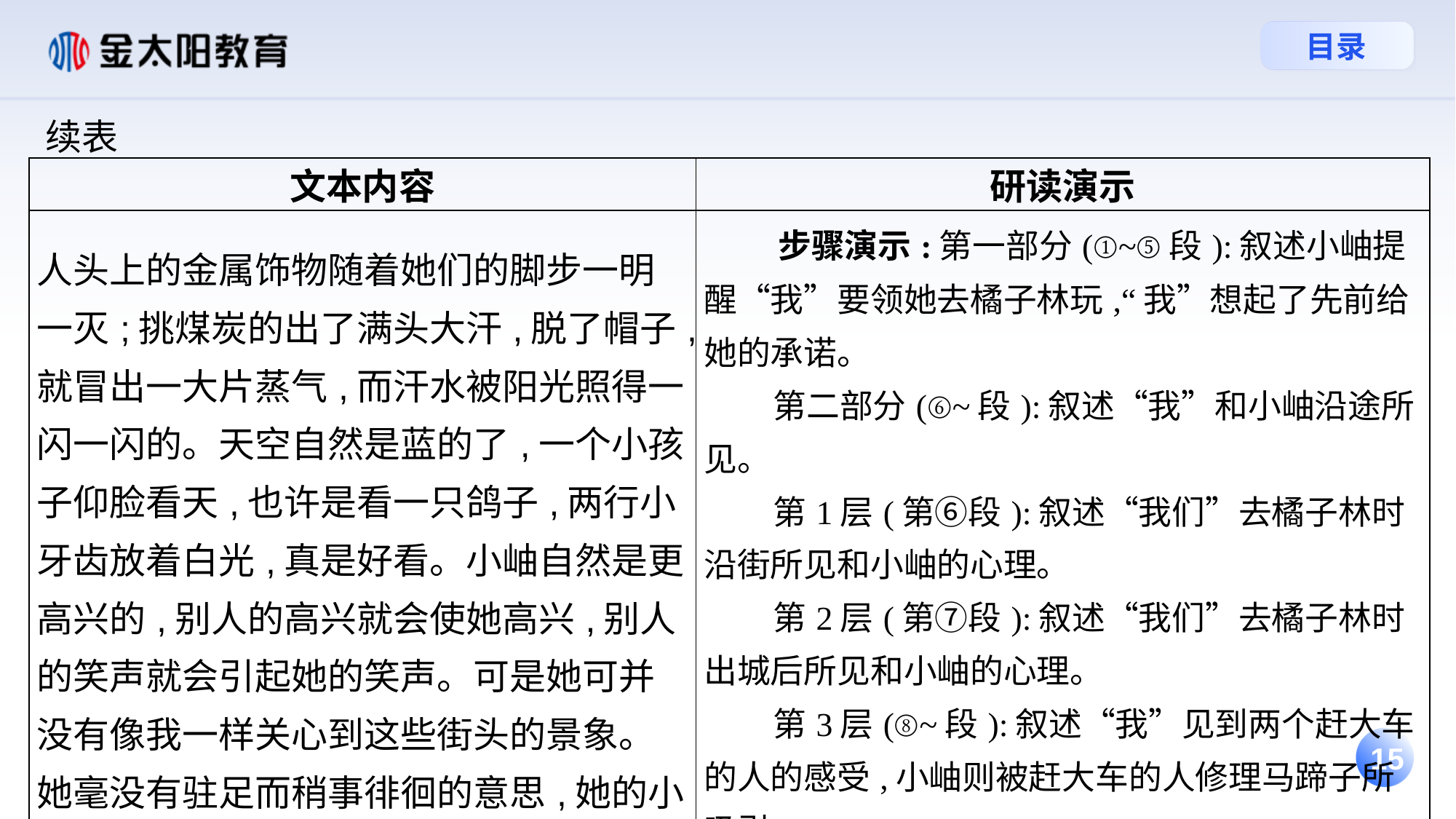

续表
| 文本内容 | 研读演示 |
| --- | --- |
| 人头上的金属饰物随着她们的脚步一明一灭;挑煤炭的出了满头大汗,脱了帽子,就冒出一大片蒸气,而汗水被阳光照得一闪一闪的。天空自然是蓝的了,一个小孩子仰脸看天,也许是看一只鸽子,两行小牙齿放着白光,真是好看。小岫自然是更高兴的,别人的高兴就会使她高兴,别人的笑声就会引起她的笑声。可是她可并没有像我一样关心到这些街头的景象。她毫没有驻足而稍事徘徊的意思,她的小手一直拉着我向前走,她心里一定是只想着到橘子林去。 | 步骤演示:第一部分(①~⑤段):叙述小岫提醒“我”要领她去橘子林玩,“我”想起了先前给她的承诺。 第二部分(⑥~段):叙述“我”和小岫沿途所见。 第1层(第⑥段):叙述“我们”去橘子林时沿街所见和小岫的心理。 第2层(第⑦段):叙述“我们”去橘子林时出城后所见和小岫的心理。 第3层(⑧~段):叙述“我”见到两个赶大车的人的感受,小岫则被赶大车的人修理马蹄子所吸引。 第三部分(~段):叙述小岫拉着“我”要回家叫妈妈剪指甲,不去看橘子了。 |